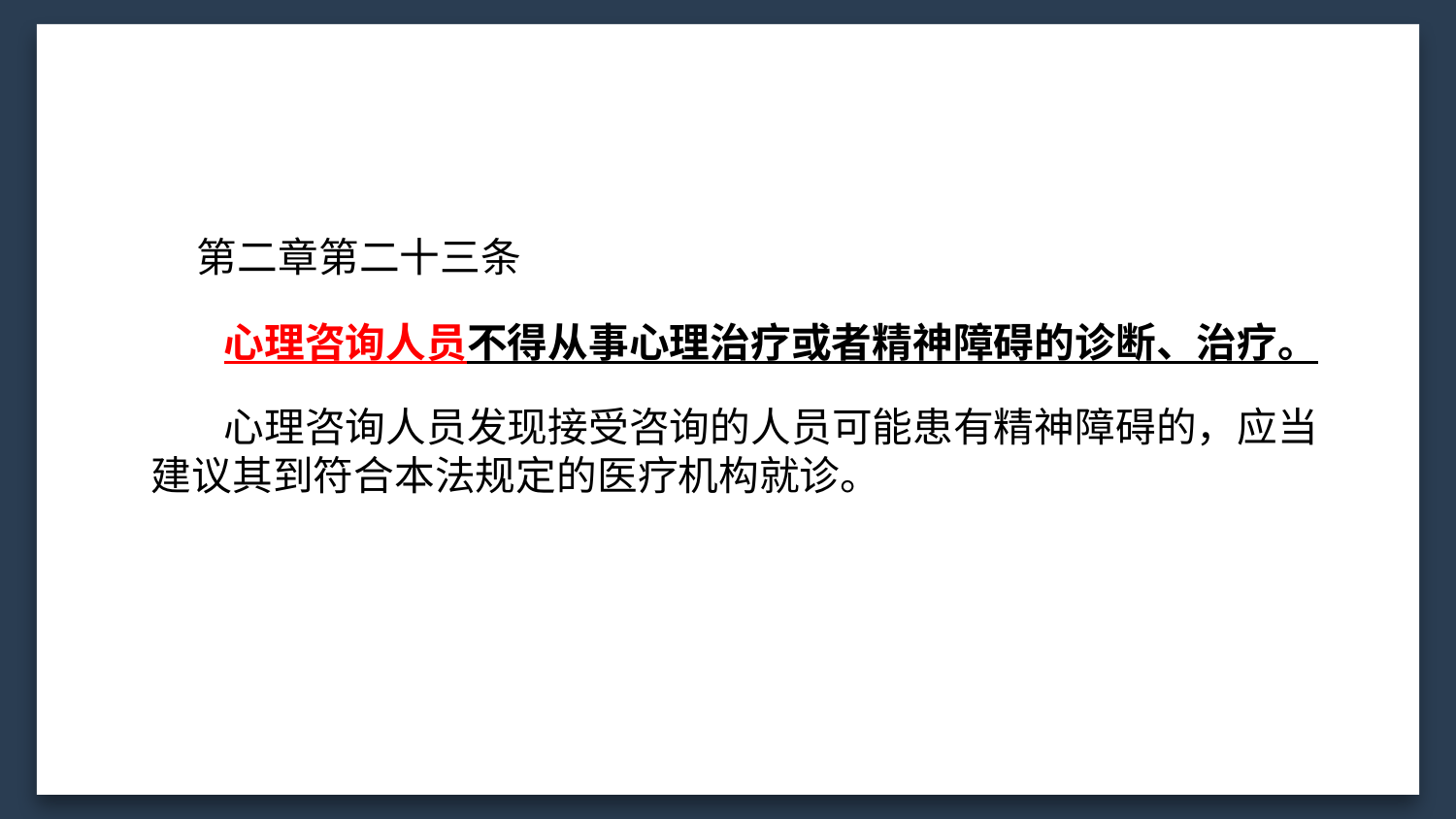

第二章第二十三条
       心理咨询人员不得从事心理治疗或者精神障碍的诊断、治疗。
       心理咨询人员发现接受咨询的人员可能患有精神障碍的，应当建议其到符合本法规定的医疗机构就诊。